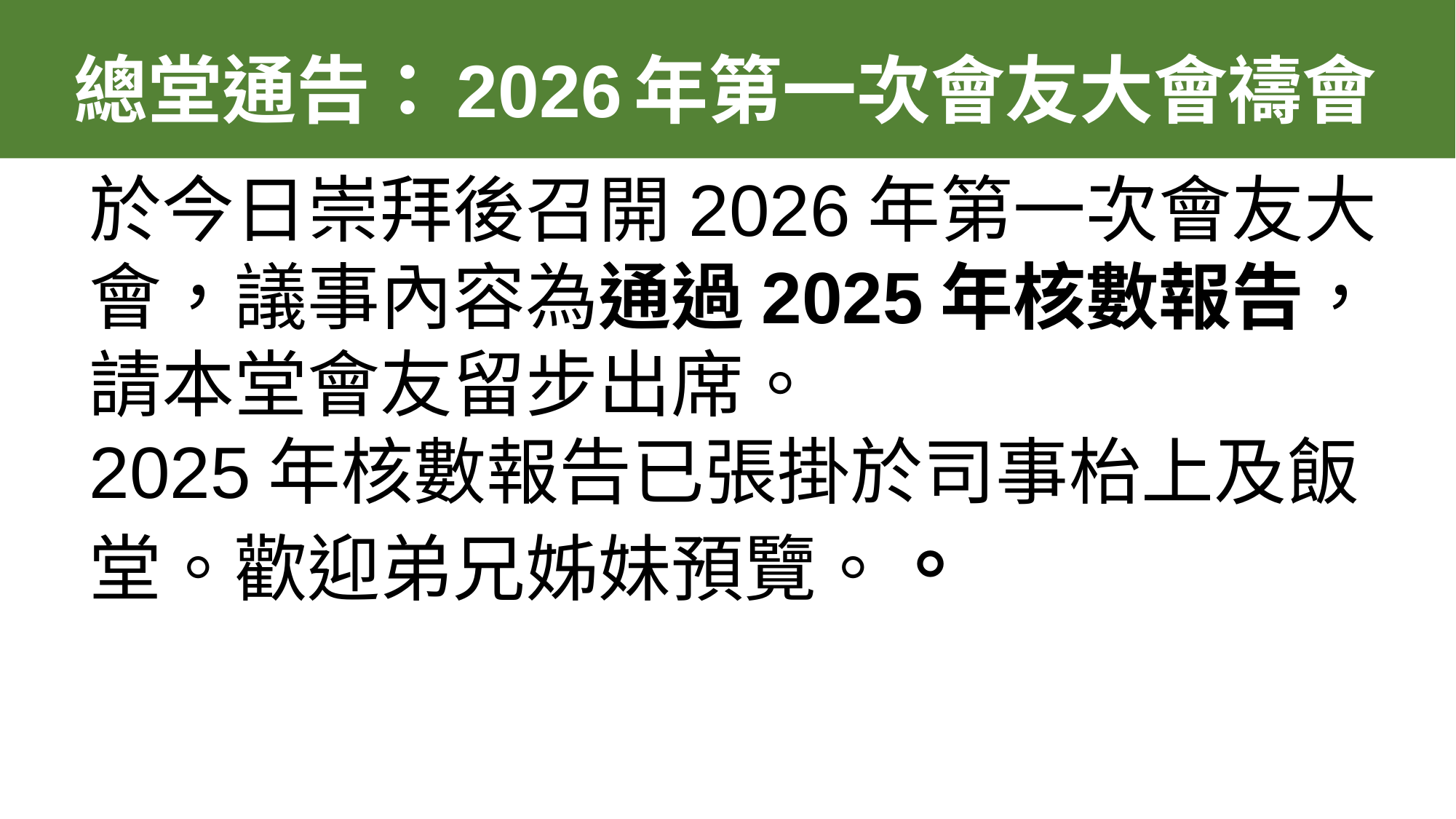

總堂通告：2026年第一次會友大會禱會
於今日崇拜後召開2026年第一次會友大會，議事內容為通過2025年核數報告，請本堂會友留步出席。
2025年核數報告已張掛於司事枱上及飯堂。歡迎弟兄姊妹預覽。。